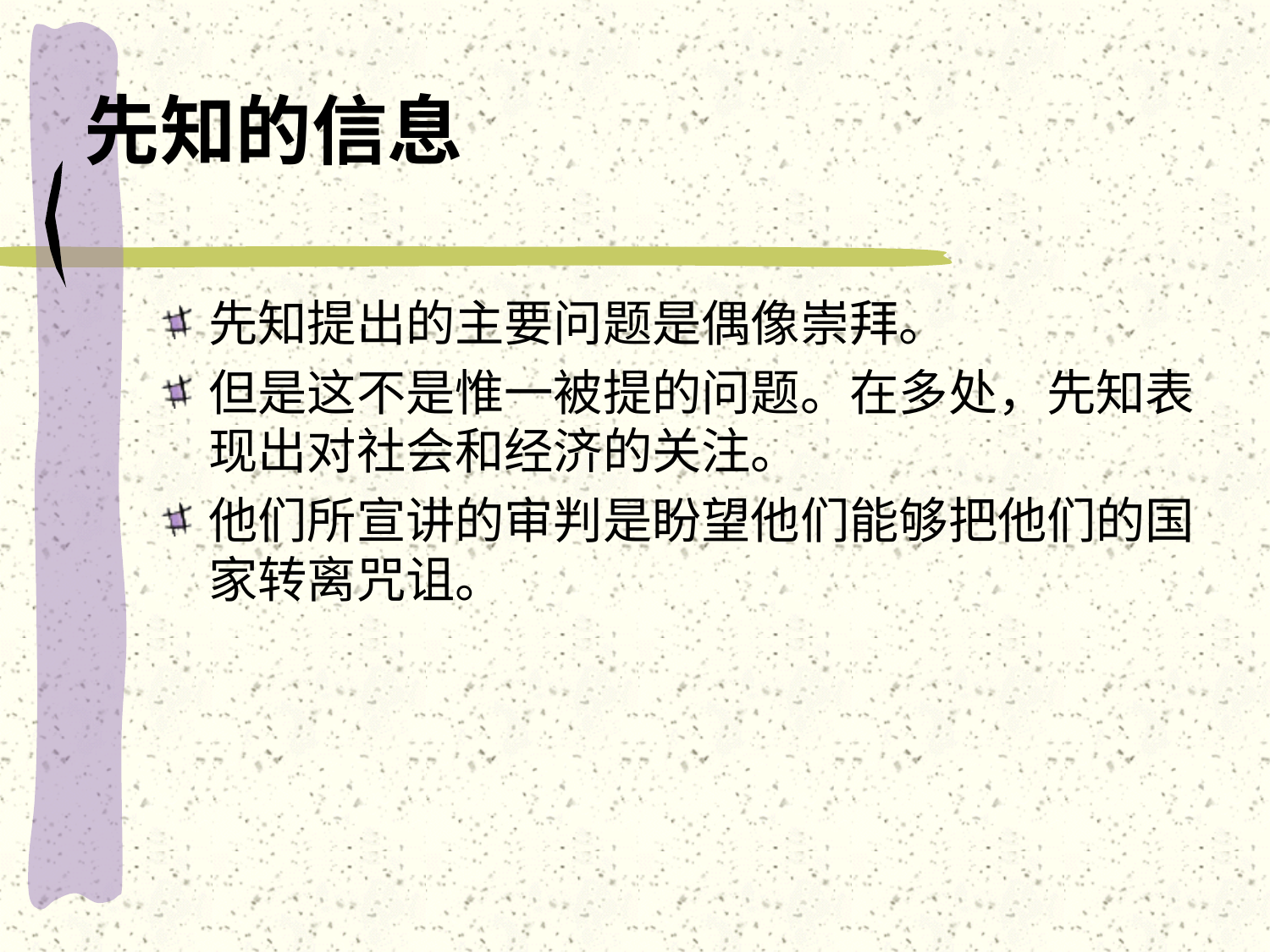

先知的信息
先知提出的主要问题是偶像崇拜。
但是这不是惟一被提的问题。在多处，先知表现出对社会和经济的关注。
他们所宣讲的审判是盼望他们能够把他们的国家转离咒诅。